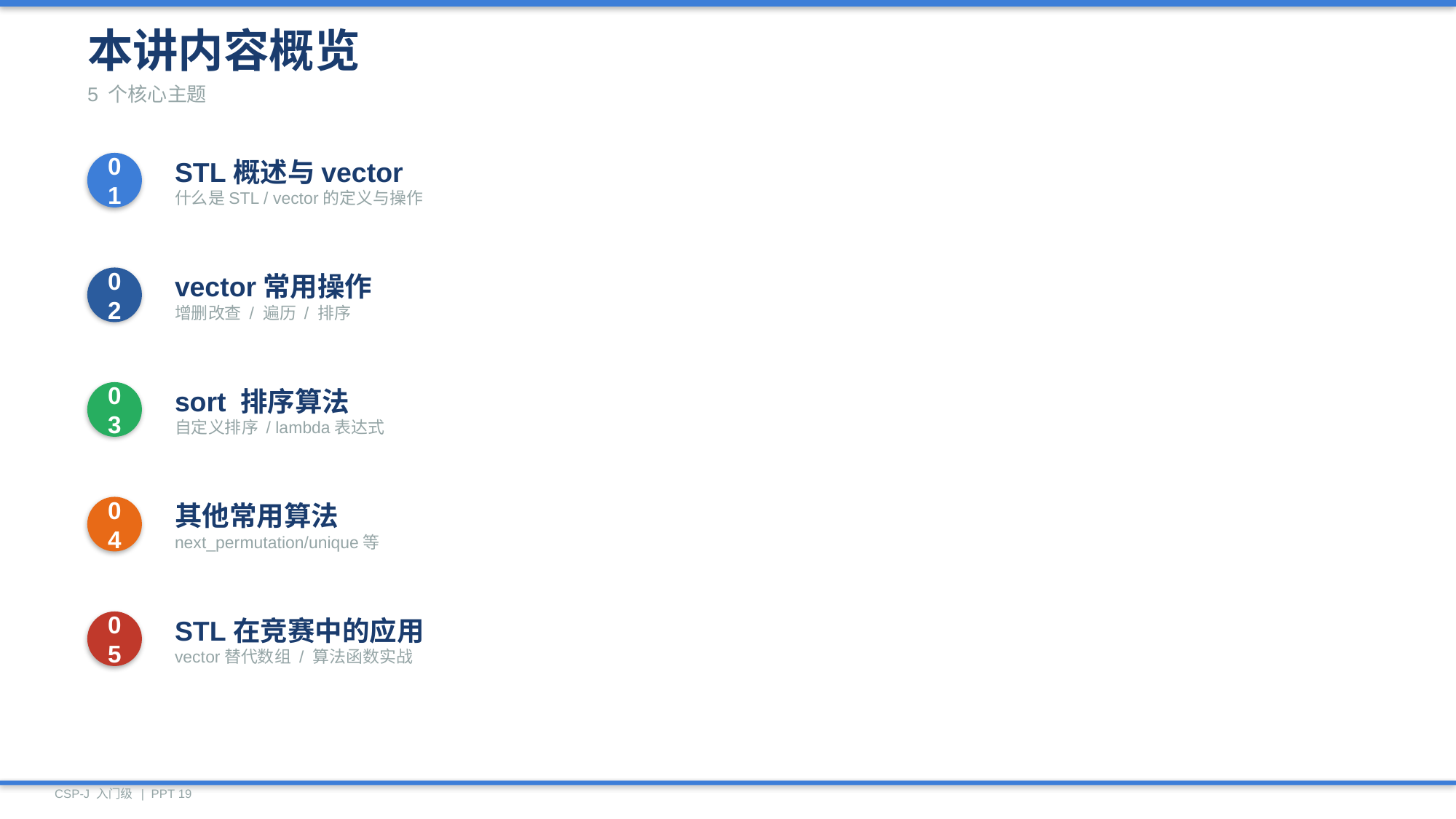

本讲内容概览
5 个核心主题
01
STL概述与vector
什么是STL / vector的定义与操作
02
vector常用操作
增删改查 / 遍历 / 排序
03
sort 排序算法
自定义排序 / lambda表达式
04
其他常用算法
next_permutation/unique等
05
STL在竞赛中的应用
vector替代数组 / 算法函数实战

CSP-J 入门级  |  PPT 19